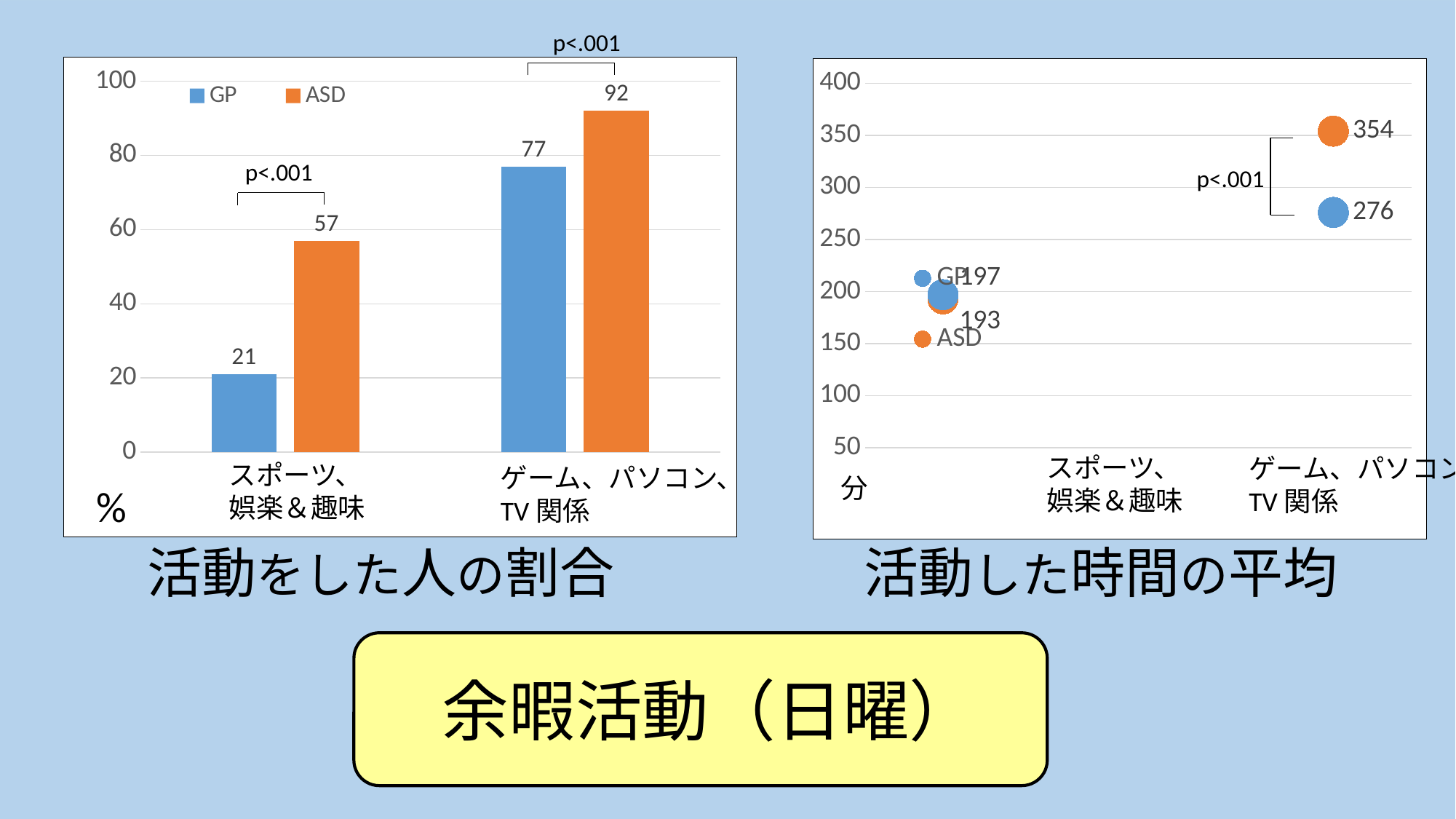

p<.001

### Chart

| Category | GP | ASD |
|---|---|---|
| スポーツ＋娯楽＋趣味 | 21.0 | 57.0 |
| ゲーム＋パソコン＋ＴＶ関係 | 77.0 | 92.0 |

### Chart

| Category | GP | ASD |
|---|---|---|
p<.001
p<.001
分
スポーツ、娯楽＆趣味
ゲーム、パソコン、TV関係
%
スポーツ、娯楽＆趣味
ゲーム、パソコン、TV関係
活動した時間の平均
活動をした人の割合
# 余暇活動（日曜）